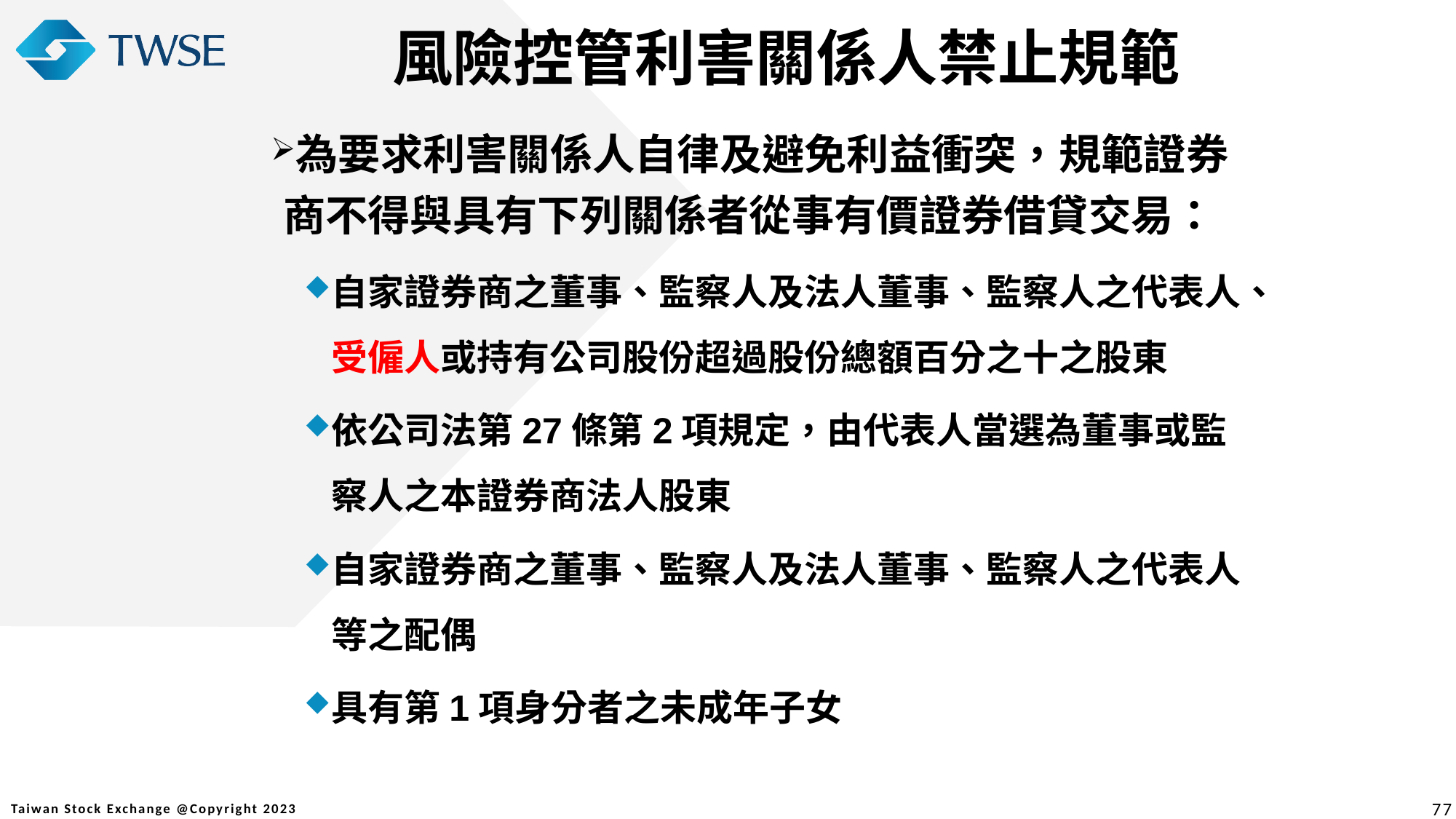

風險控管利害關係人禁止規範
為要求利害關係人自律及避免利益衝突，規範證券商不得與具有下列關係者從事有價證券借貸交易：
自家證券商之董事、監察人及法人董事、監察人之代表人、受僱人或持有公司股份超過股份總額百分之十之股東
依公司法第27條第2項規定，由代表人當選為董事或監察人之本證券商法人股東
自家證券商之董事、監察人及法人董事、監察人之代表人等之配偶
具有第1項身分者之未成年子女

77